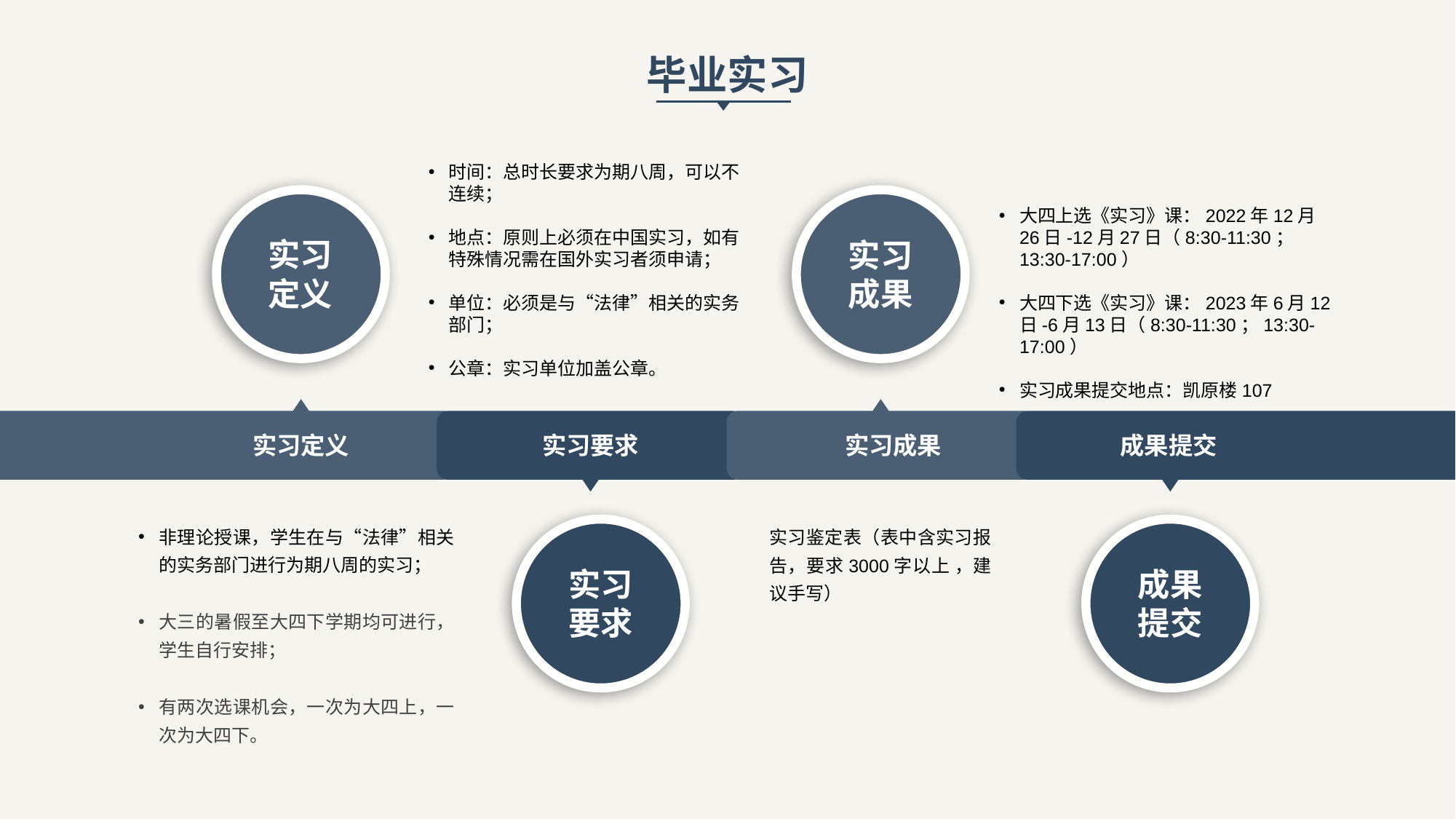

毕业实习
时间：总时长要求为期八周，可以不连续；

地点：原则上必须在中国实习，如有特殊情况需在国外实习者须申请；

单位：必须是与“法律”相关的实务部门；

公章：实习单位加盖公章。

大四上选《实习》课：2022年12月26日-12月27日（8:30-11:30；13:30-17:00）

大四下选《实习》课：2023年6月12日-6月13日（8:30-11:30；13:30-17:00）

实习成果提交地点：凯原楼107
实习定义
实习成果

实习定义
实习要求
实习成果
成果提交
非理论授课，学生在与“法律”相关的实务部门进行为期八周的实习；

大三的暑假至大四下学期均可进行，学生自行安排；

有两次选课机会，一次为大四上，一次为大四下。

实习鉴定表（表中含实习报告，要求3000字以上 ，建议手写）

实习要求
成果提交
延迟符号